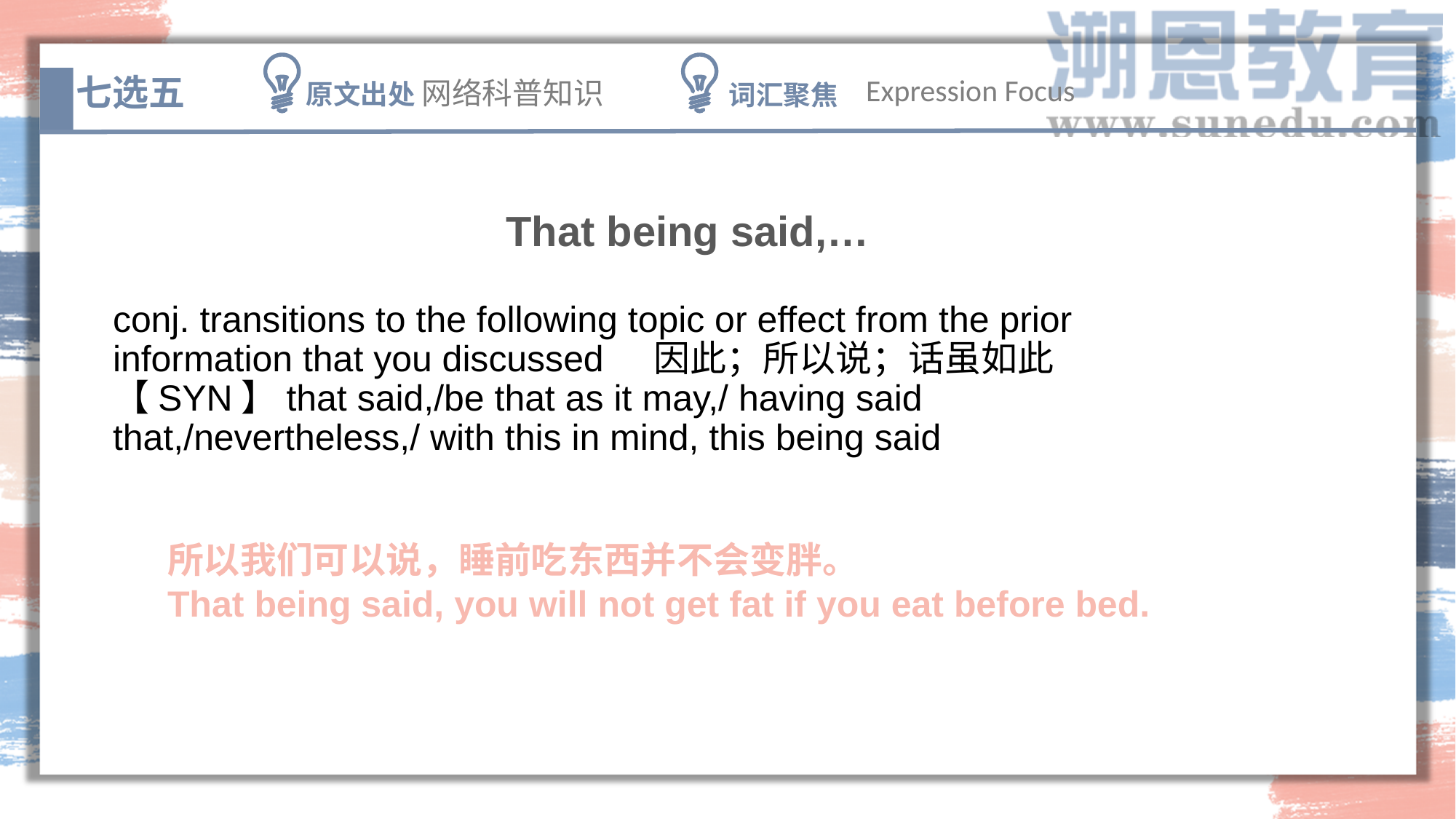

七选五

原文出处 网络科普知识
词汇聚焦
Expression Focus
That being said,…
conj. transitions to the following topic or effect from the prior information that you discussed    因此；所以说；话虽如此
【SYN】that said,/be that as it may,/ having said that,/nevertheless,/ with this in mind, this being said

所以我们可以说，睡前吃东西并不会变胖。
That being said, you will not get fat if you eat before bed.